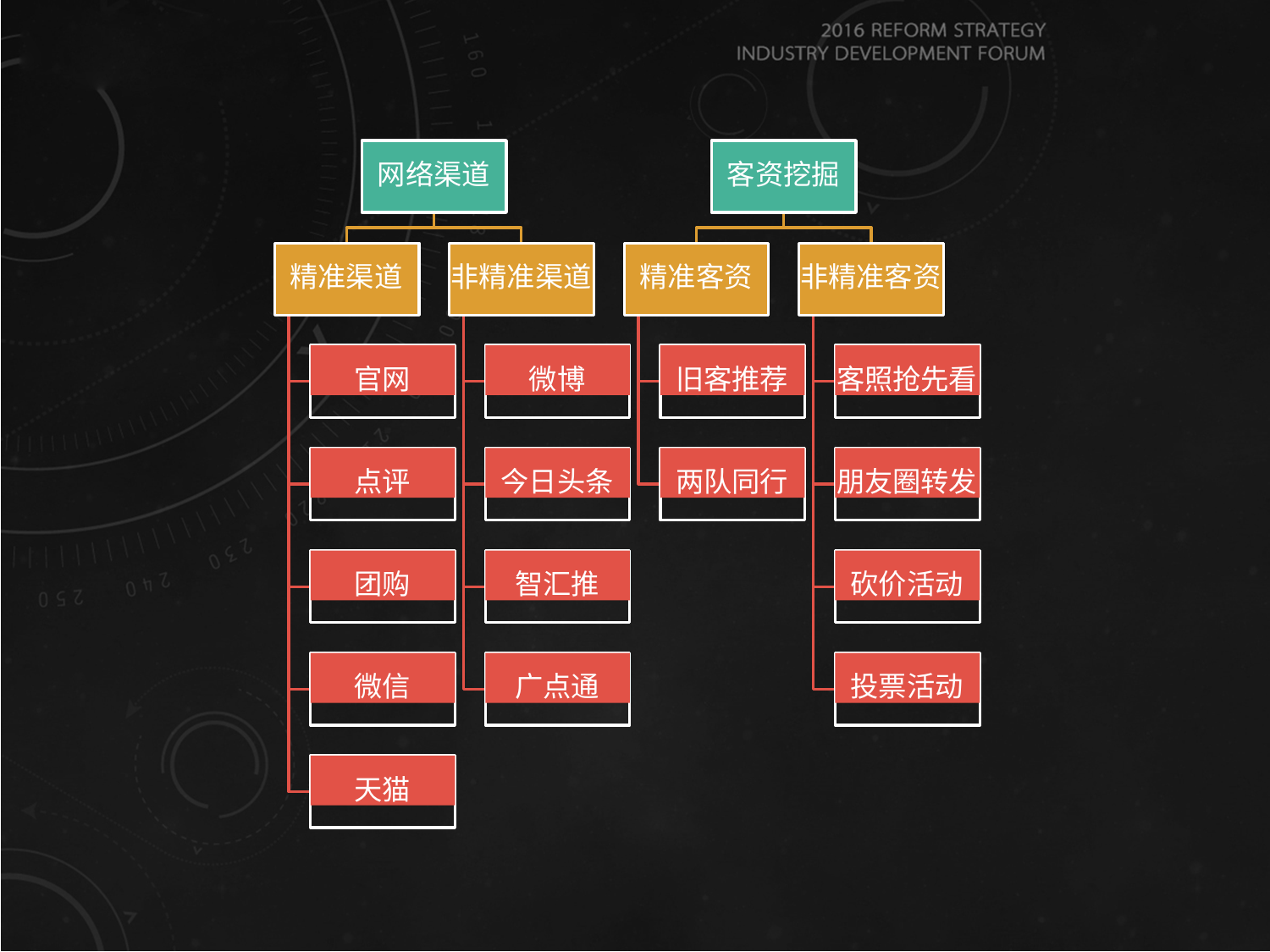

网络渠道
客资挖掘

精准渠道
非精准渠道
精准客资
非精准客资

官网

微博

旧客推荐

客照抢先看

点评

今日头条

两队同行

朋友圈转发

团购

智汇推

砍价活动

微信

广点通

投票活动

天猫